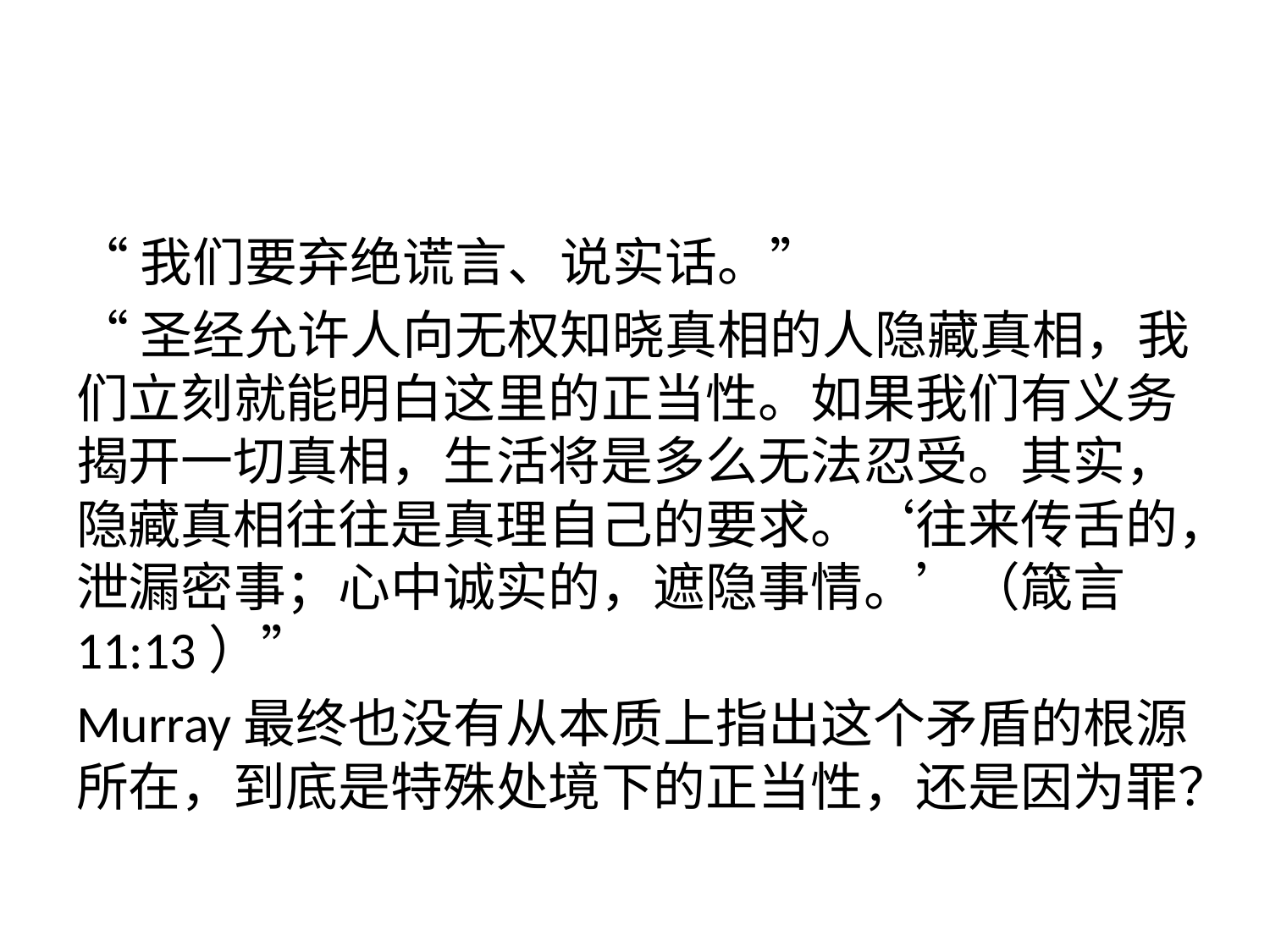

#
“我们要弃绝谎言、说实话。”
“圣经允许人向无权知晓真相的人隐藏真相，我们立刻就能明白这里的正当性。如果我们有义务揭开一切真相，生活将是多么无法忍受。其实，隐藏真相往往是真理自己的要求。‘往来传舌的，泄漏密事；心中诚实的，遮隐事情。’（箴言11:13）”
Murray最终也没有从本质上指出这个矛盾的根源所在，到底是特殊处境下的正当性，还是因为罪？